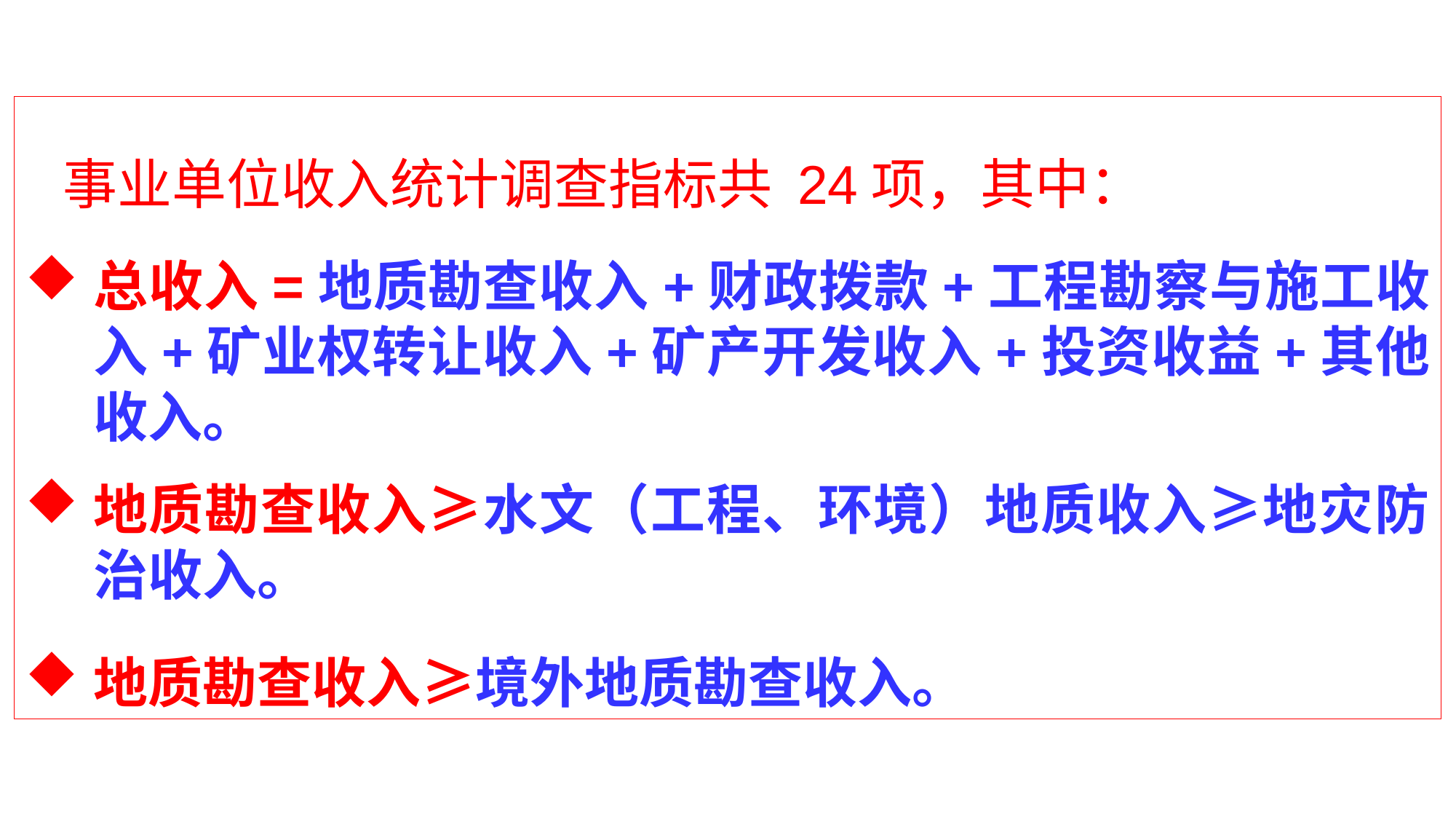

总收入=地质勘查收入+财政拨款+工程勘察与施工收入+矿业权转让收入+矿产开发收入+投资收益+其他收入。
地质勘查收入≥水文（工程、环境）地质收入≥地灾防治收入。
地质勘查收入≥境外地质勘查收入。
事业单位收入统计调查指标共 24项，其中：